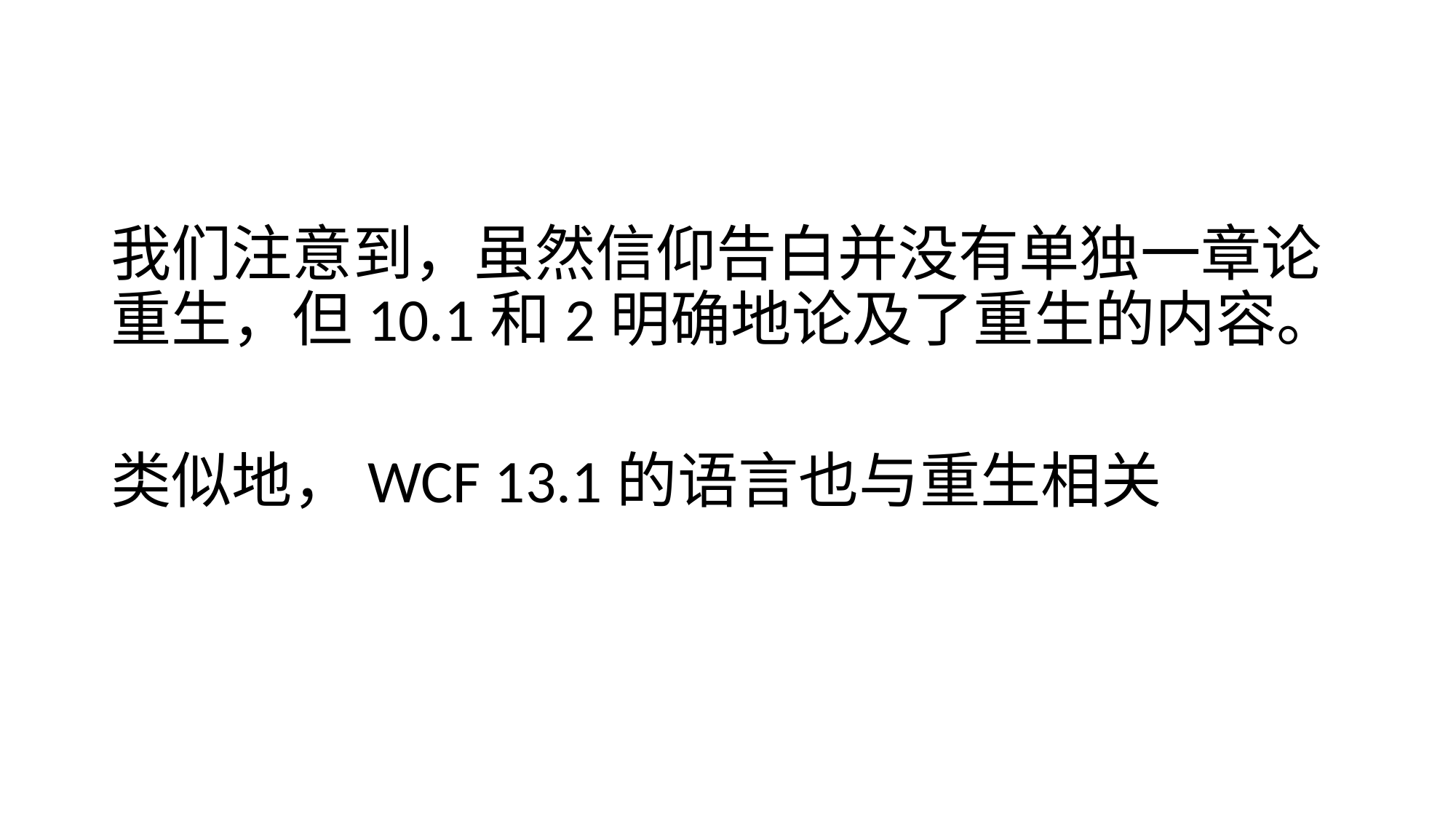

#
我们注意到，虽然信仰告白并没有单独一章论重生，但10.1和2明确地论及了重生的内容。

类似地，WCF 13.1的语言也与重生相关